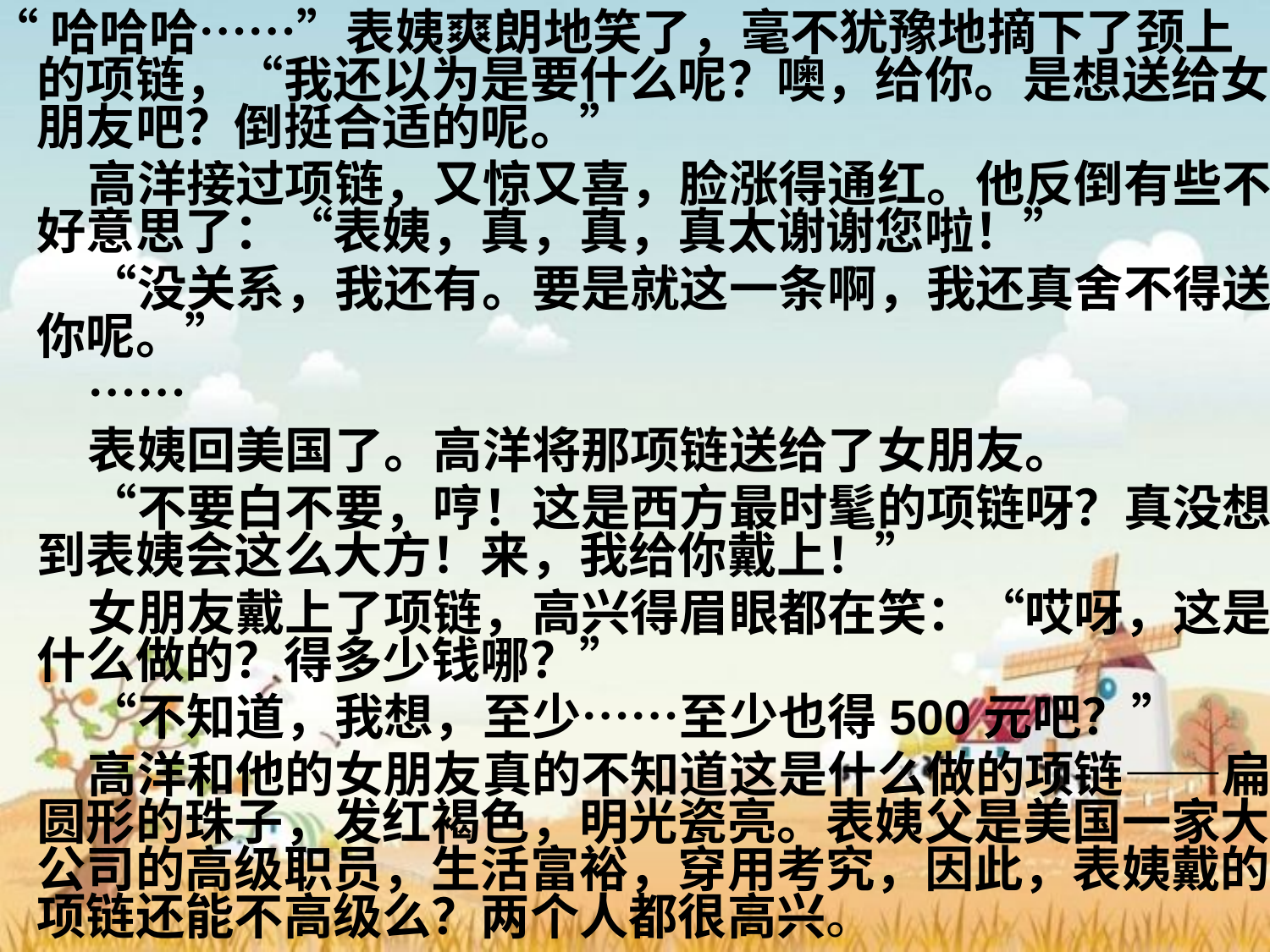

“哈哈哈……”表姨爽朗地笑了，毫不犹豫地摘下了颈上的项链，“我还以为是要什么呢？噢，给你。是想送给女朋友吧？倒挺合适的呢。”
　　高洋接过项链，又惊又喜，脸涨得通红。他反倒有些不好意思了：“表姨，真，真，真太谢谢您啦！”
　　“没关系，我还有。要是就这一条啊，我还真舍不得送你呢。”
　　……
　　表姨回美国了。高洋将那项链送给了女朋友。
　　“不要白不要，哼！这是西方最时髦的项链呀？真没想到表姨会这么大方！来，我给你戴上！”
　　女朋友戴上了项链，高兴得眉眼都在笑：“哎呀，这是什么做的？得多少钱哪？”
　　“不知道，我想，至少……至少也得500元吧？”
　　高洋和他的女朋友真的不知道这是什么做的项链——扁圆形的珠子，发红褐色，明光瓷亮。表姨父是美国一家大公司的高级职员，生活富裕，穿用考究，因此，表姨戴的项链还能不高级么？两个人都很高兴。
　　……
#